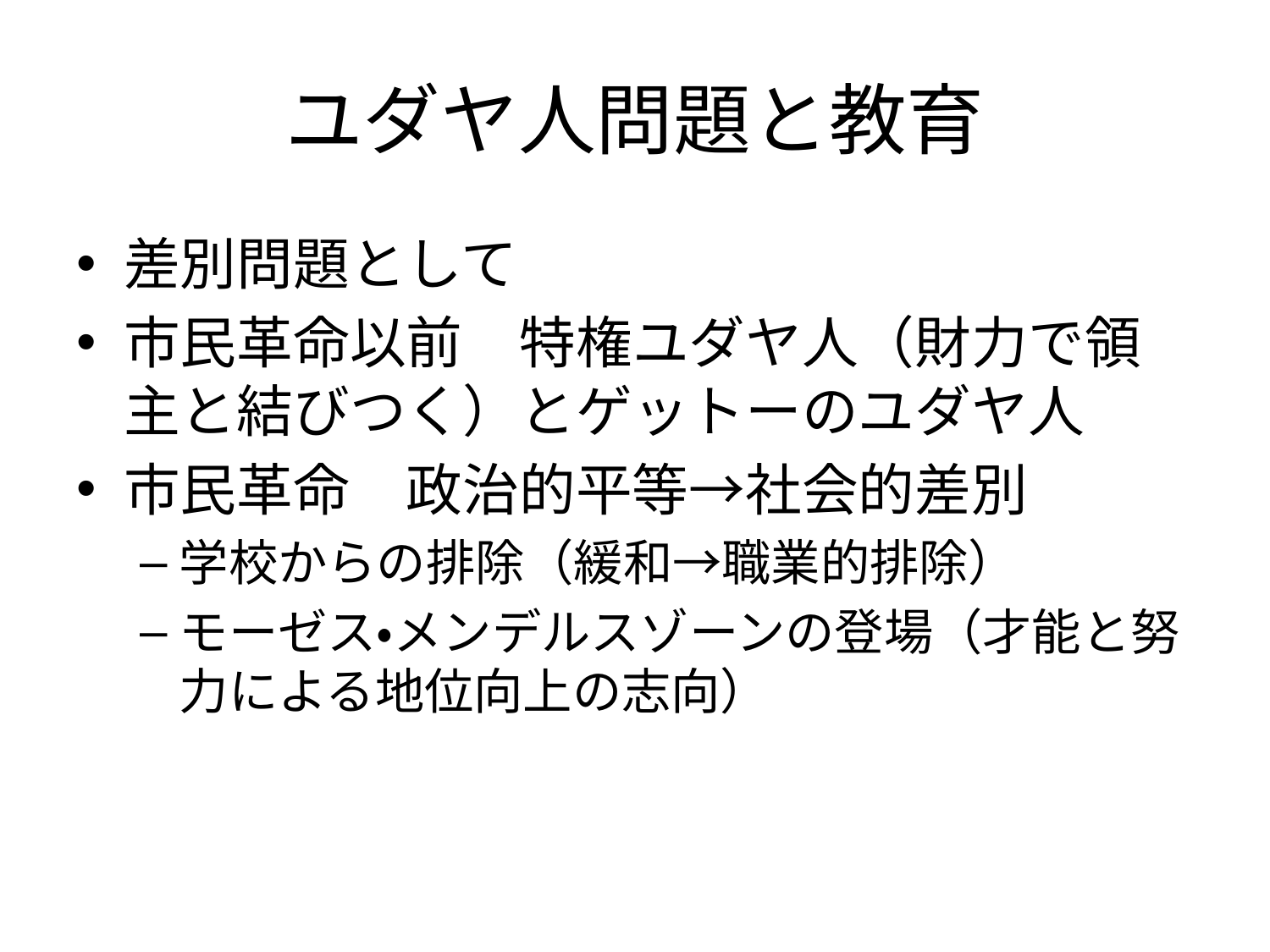

# ユダヤ人問題と教育
差別問題として
市民革命以前　特権ユダヤ人（財力で領主と結びつく）とゲットーのユダヤ人
市民革命　政治的平等→社会的差別
学校からの排除（緩和→職業的排除）
モーゼス・メンデルスゾーンの登場（才能と努力による地位向上の志向）